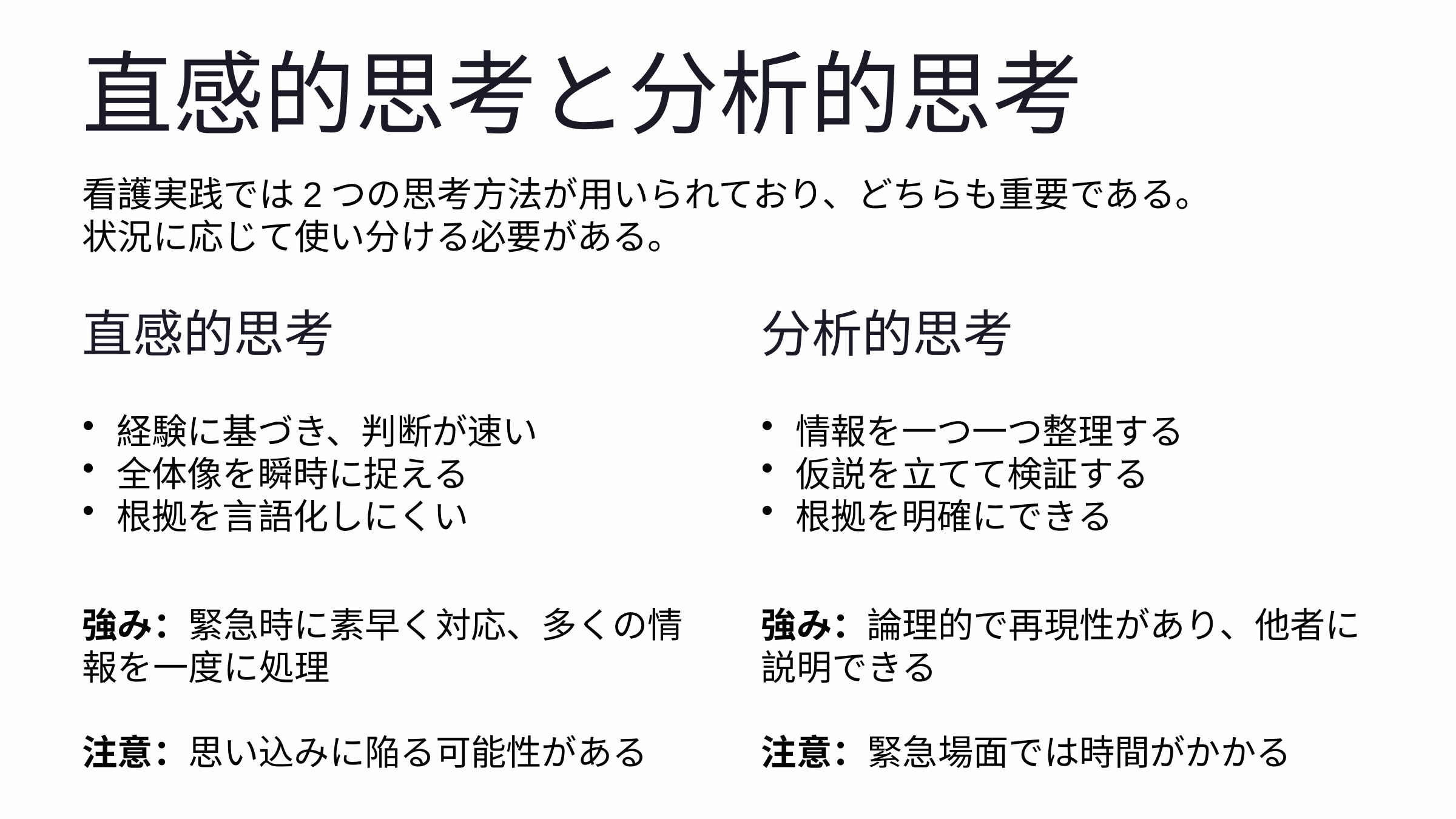

直感的思考と分析的思考
看護実践では2つの思考方法が用いられており、どちらも重要である。
状況に応じて使い分ける必要がある。
直感的思考
分析的思考
経験に基づき、判断が速い
全体像を瞬時に捉える
根拠を言語化しにくい
情報を一つ一つ整理する
仮説を立てて検証する
根拠を明確にできる
強み：緊急時に素早く対応、多くの情報を一度に処理

注意：思い込みに陥る可能性がある
強み：論理的で再現性があり、他者に説明できる

注意：緊急場面では時間がかかる